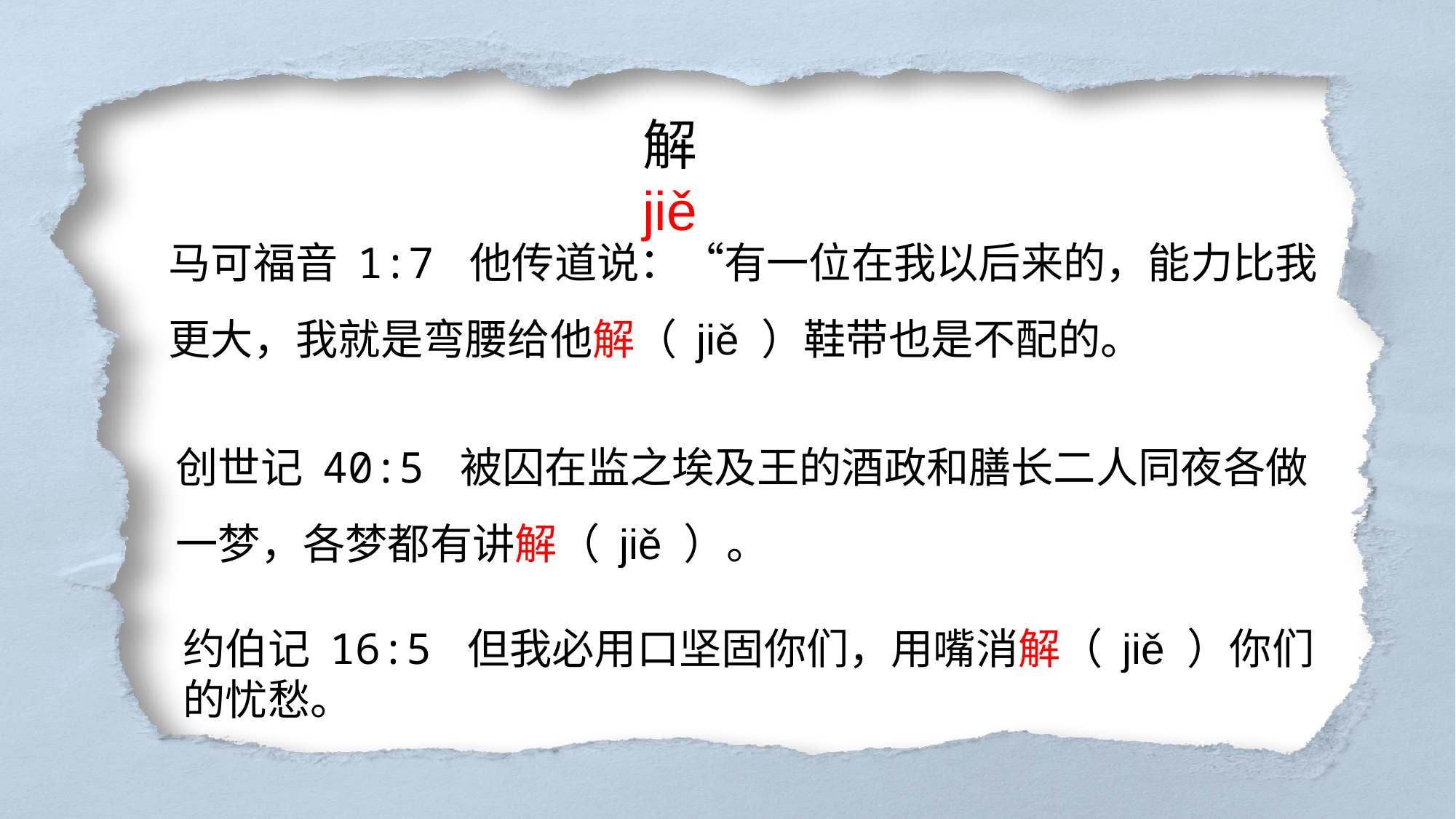

解jiě
马可福音 1:7 他传道说：“有一位在我以后来的，能力比我更大，我就是弯腰给他解（ jiě ）鞋带也是不配的。
创世记 40:5 被囚在监之埃及王的酒政和膳长二人同夜各做一梦，各梦都有讲解（ jiě ）。
约伯记 16:5 但我必用口坚固你们，用嘴消解（ jiě ）你们的忧愁。